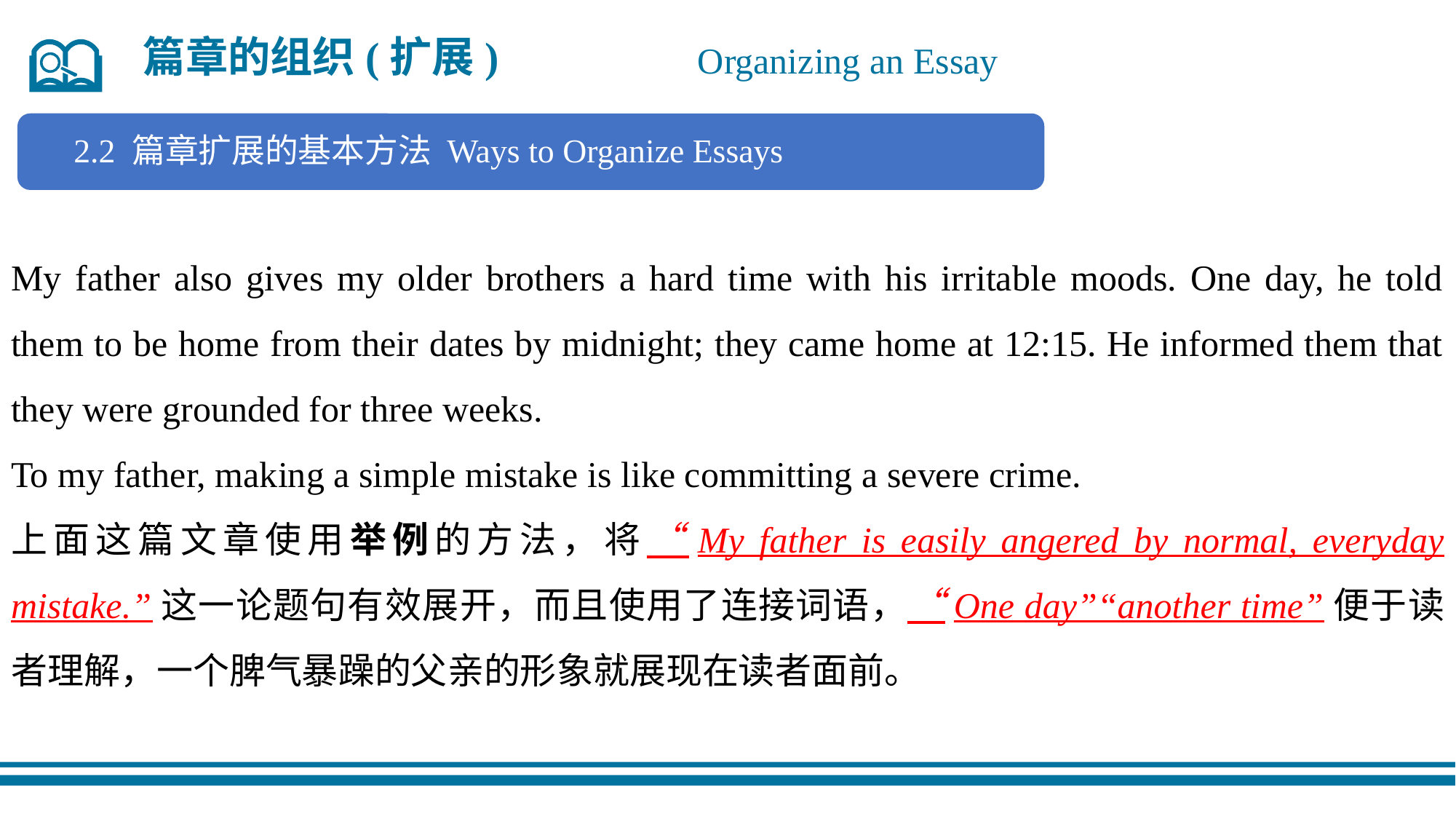

篇章的组织(扩展)
Organizing an Essay
2.2 篇章扩展的基本方法 Ways to Organize Essays

My father also gives my older brothers a hard time with his irritable moods. One day, he told them to be home from their dates by midnight; they came home at 12:15. He informed them that they were grounded for three weeks.
To my father, making a simple mistake is like committing a severe crime.
上面这篇文章使用举例的方法，将“My father is easily angered by normal, everyday mistake.”这一论题句有效展开，而且使用了连接词语，“One day”“another time”便于读者理解，一个脾气暴躁的父亲的形象就展现在读者面前。